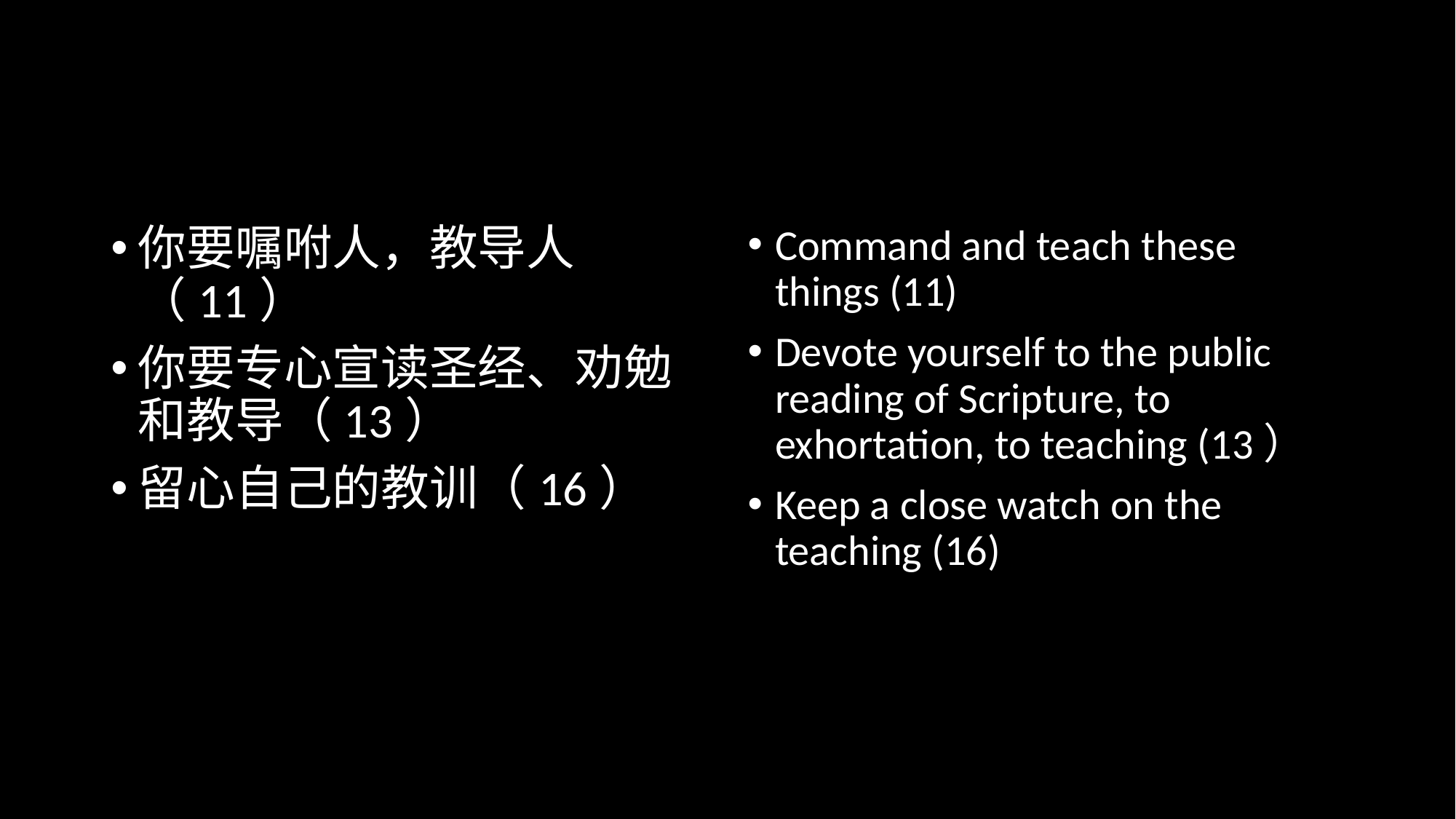

你要嘱咐人，教导人（11）
你要专心宣读圣经、劝勉和教导（13）
留心自己的教训（16）
Command and teach these things (11)
Devote yourself to the public reading of Scripture, to exhortation, to teaching (13）
Keep a close watch on the teaching (16)